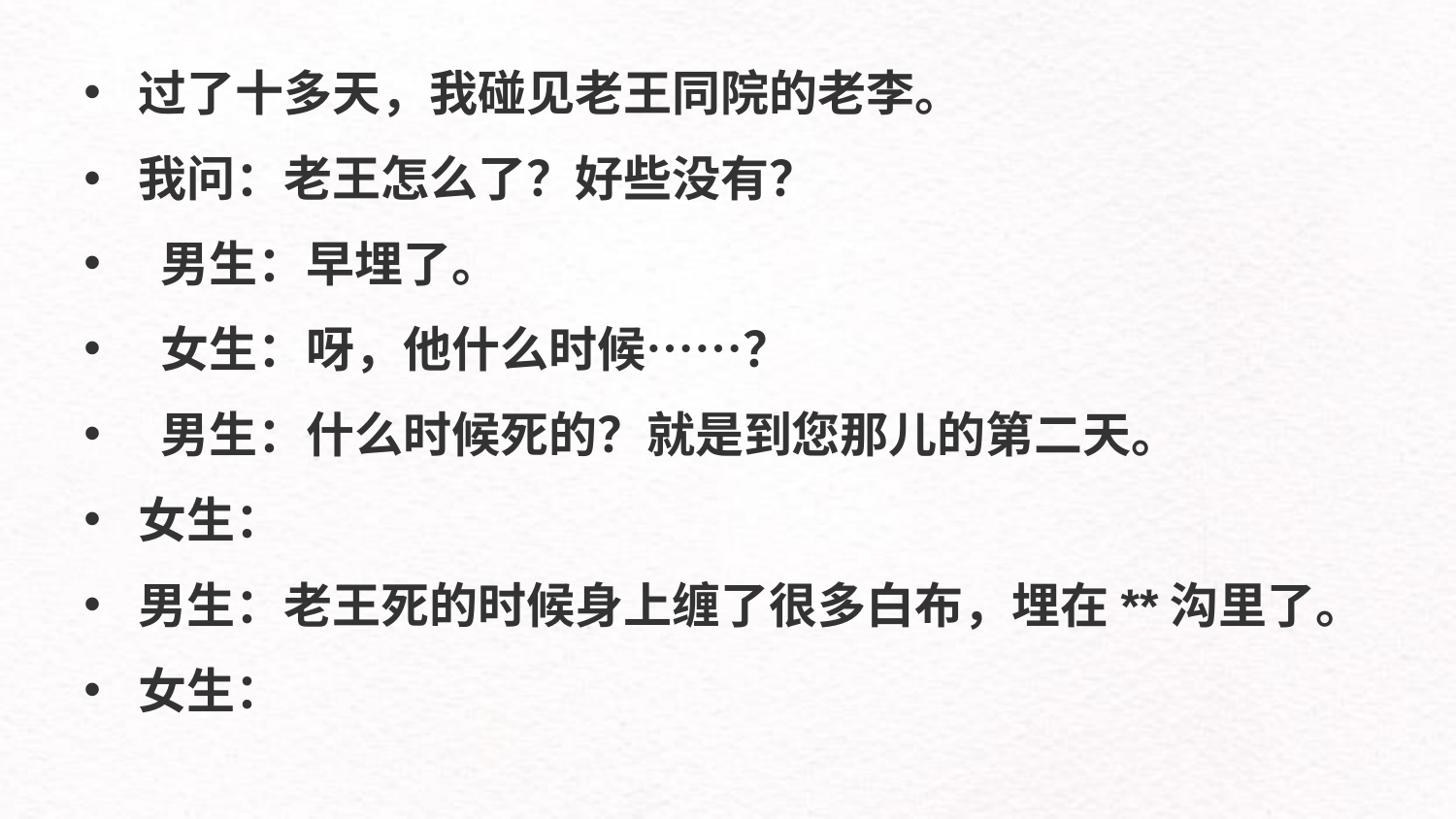

#
过了十多天，我碰见老王同院的老李。
我问：老王怎么了？好些没有？
 男生：早埋了。
 女生：呀，他什么时候……？
 男生：什么时候死的？就是到您那儿的第二天。
女生：
男生：老王死的时候身上缠了很多白布，埋在**沟里了。
女生：